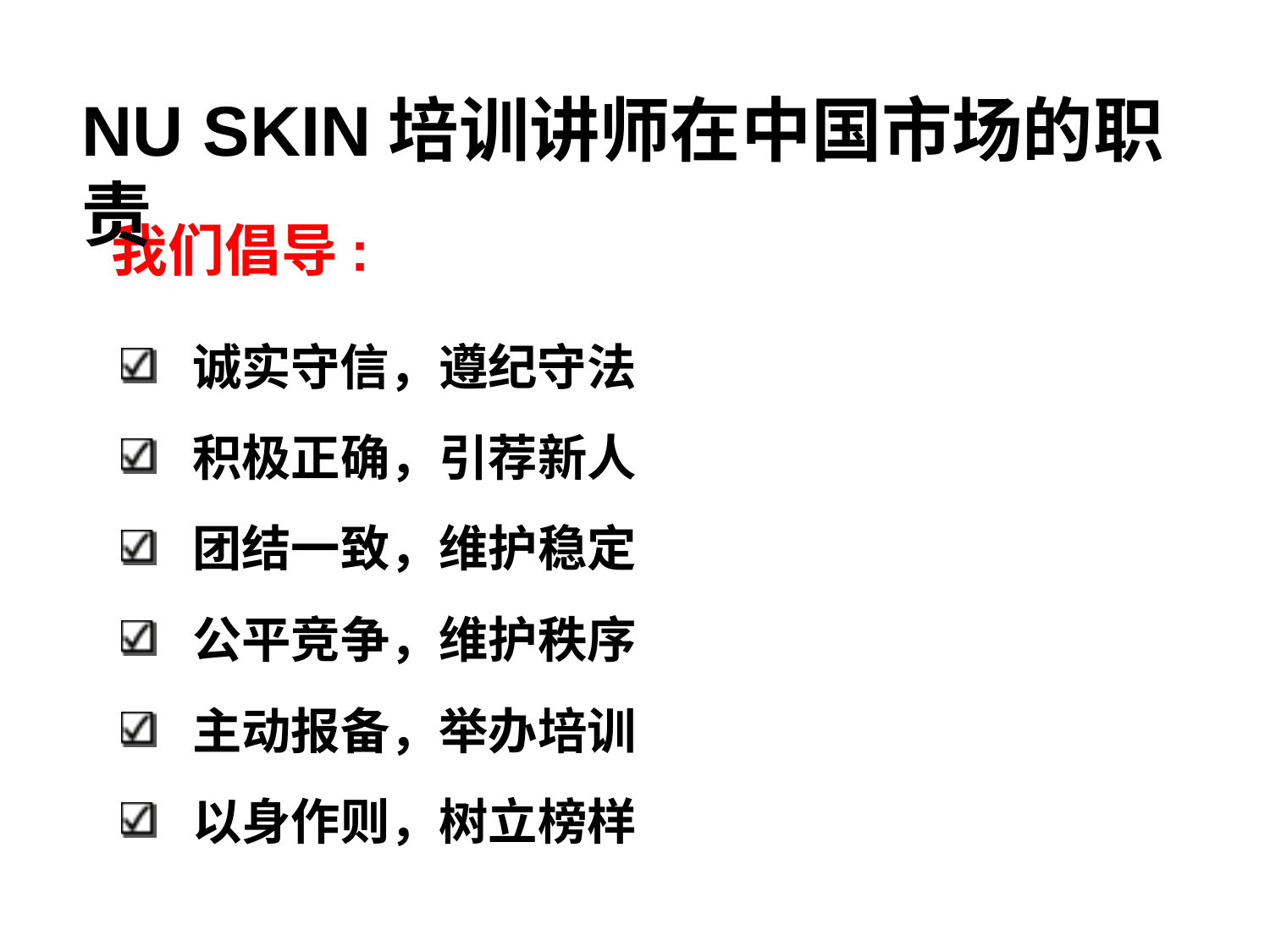

NU SKIN培训讲师在中国市场的职责
我们倡导:
 诚实守信，遵纪守法
 积极正确，引荐新人
 团结一致，维护稳定
 公平竞争，维护秩序
 主动报备，举办培训
 以身作则，树立榜样